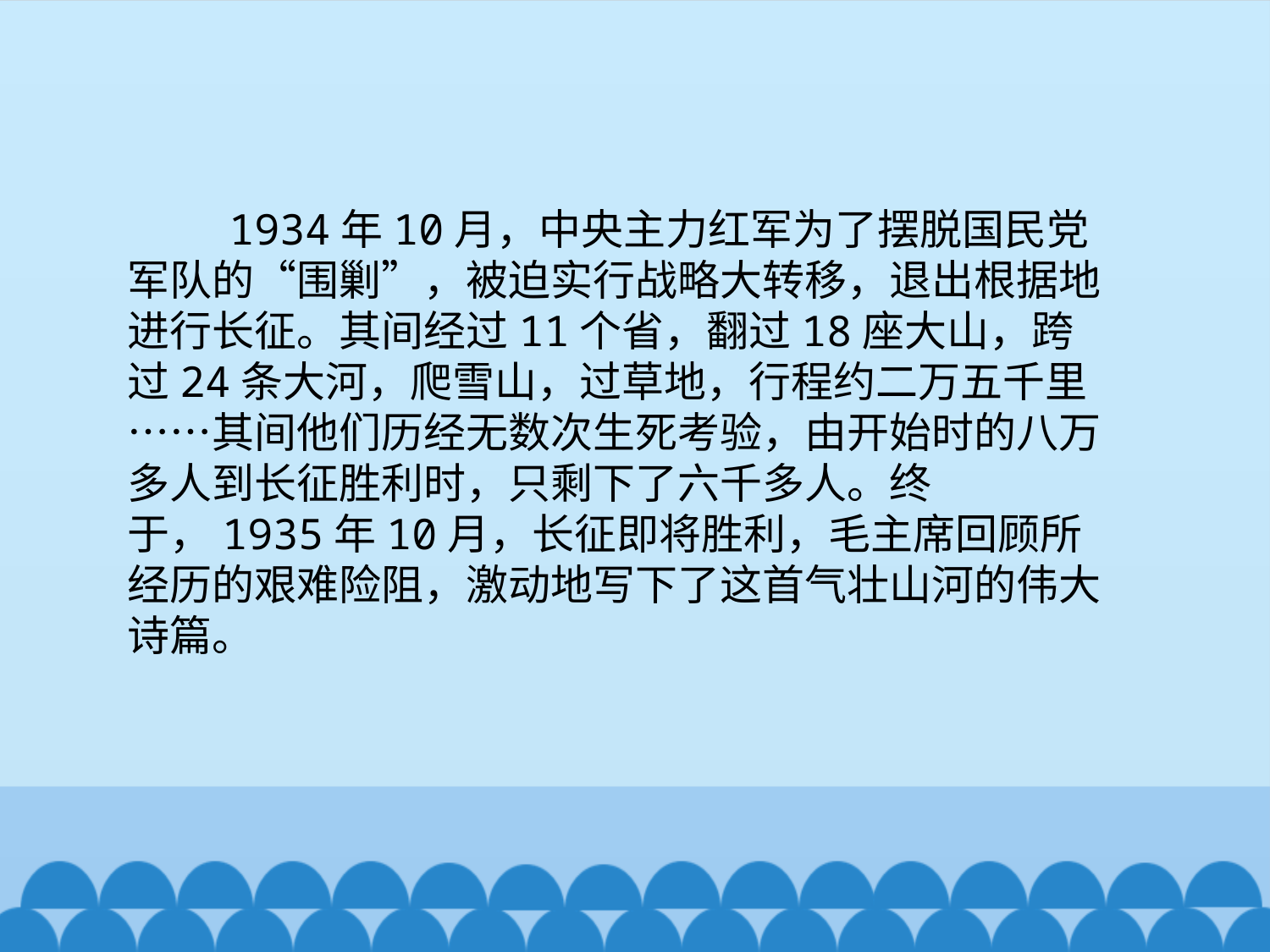

1934年10月，中央主力红军为了摆脱国民党军队的“围剿”，被迫实行战略大转移，退出根据地进行长征。其间经过11个省，翻过18座大山，跨过24条大河，爬雪山，过草地，行程约二万五千里……其间他们历经无数次生死考验，由开始时的八万多人到长征胜利时，只剩下了六千多人。终于，1935年10月，长征即将胜利，毛主席回顾所经历的艰难险阻，激动地写下了这首气壮山河的伟大诗篇。